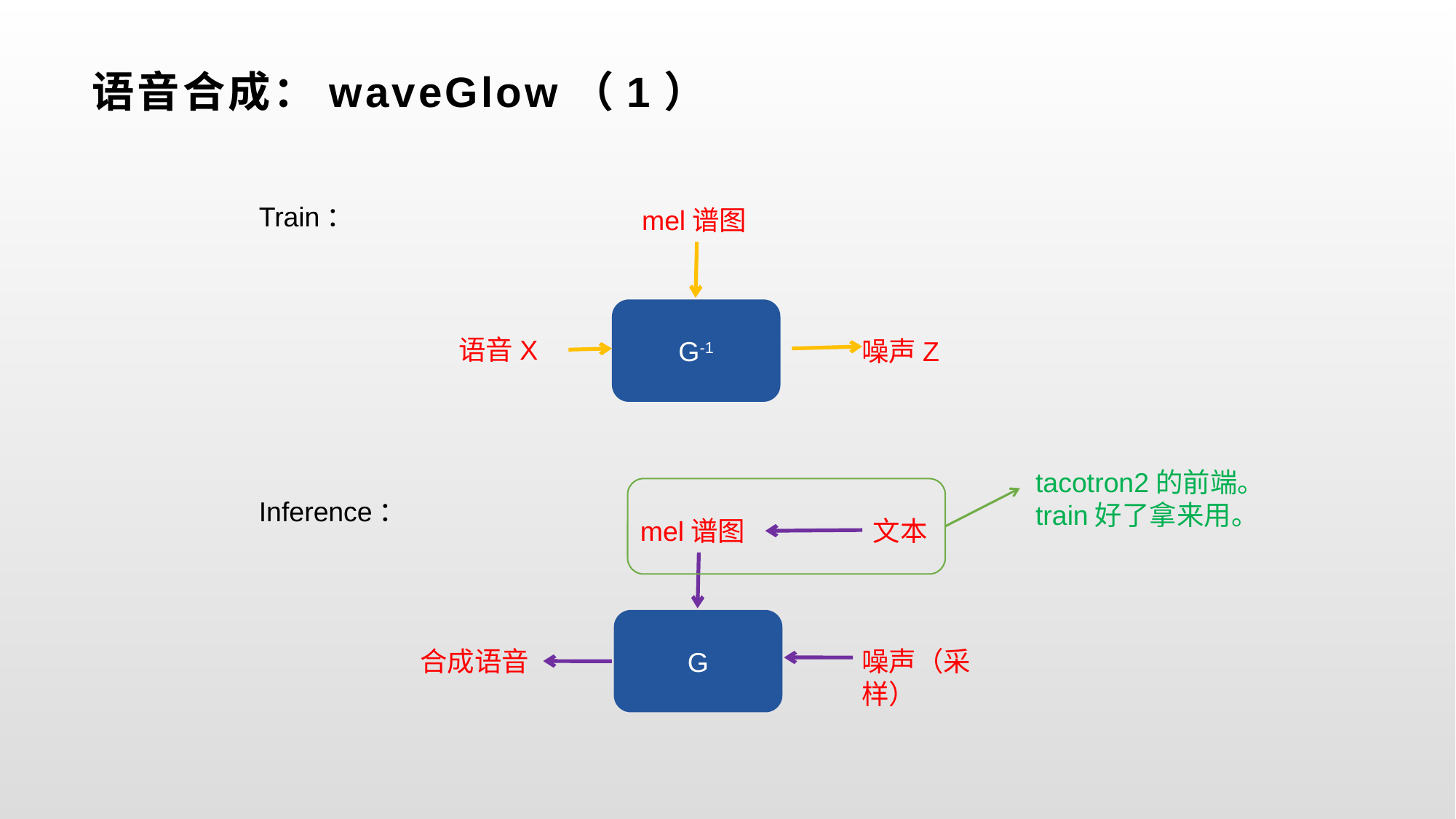

# 语音合成：waveGlow（1）

       Train：

       Inference：

mel谱图

噪声Z
G-1
语音X
tacotron2的前端。train好了拿来用。

mel谱图
噪声（采样）

G
合成语音
文本